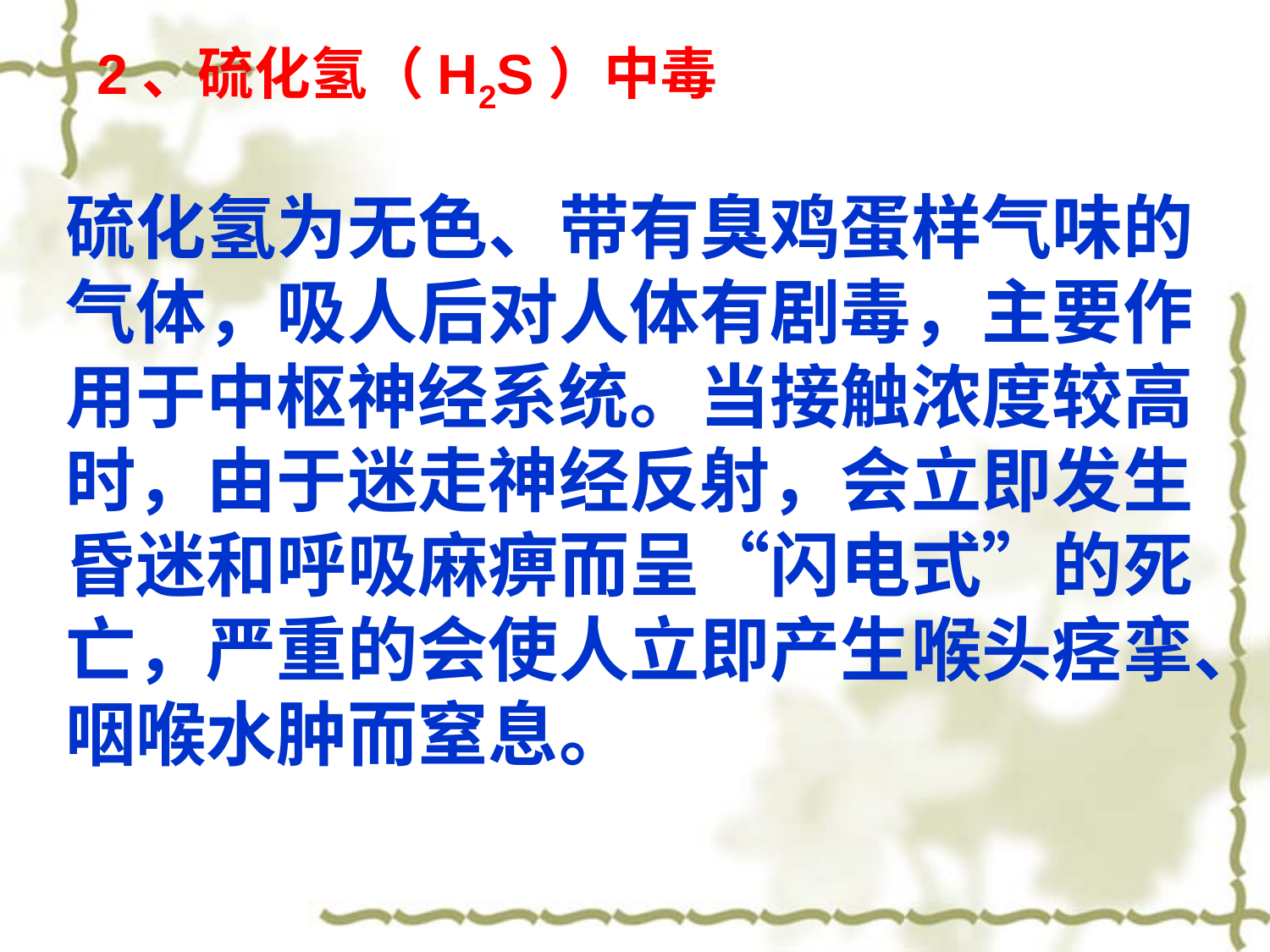

2、硫化氢（H2S）中毒

硫化氢为无色、带有臭鸡蛋样气味的气体，吸人后对人体有剧毒，主要作用于中枢神经系统。当接触浓度较高时，由于迷走神经反射，会立即发生昏迷和呼吸麻痹而呈“闪电式”的死亡，严重的会使人立即产生喉头痉挛、咽喉水肿而窒息。
71